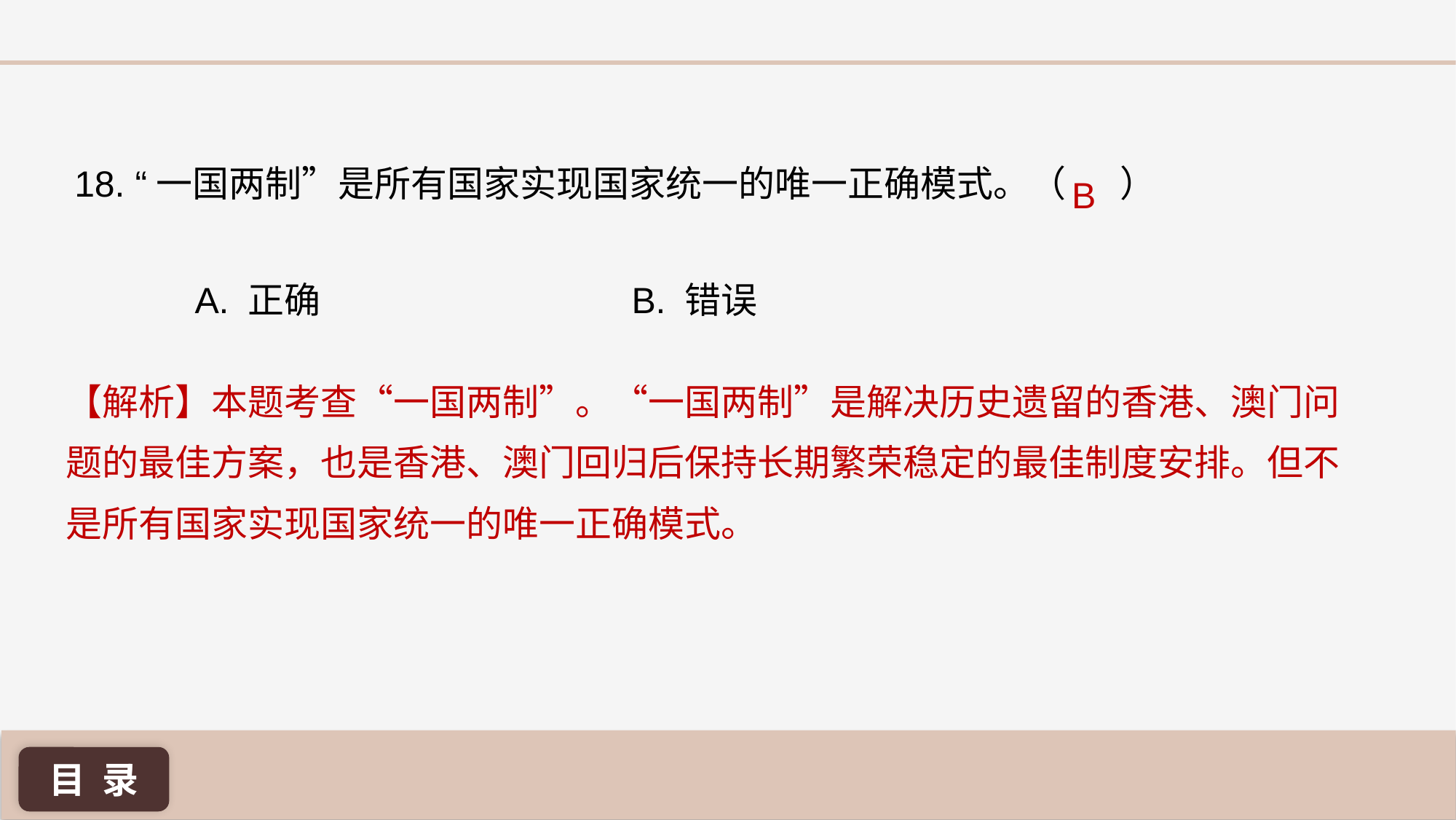

18. “一国两制”是所有国家实现国家统一的唯一正确模式。（	 ）
B
A. 正确 			B. 错误
【解析】本题考查“一国两制”。“一国两制”是解决历史遗留的香港、澳门问题的最佳方案，也是香港、澳门回归后保持长期繁荣稳定的最佳制度安排。但不是所有国家实现国家统一的唯一正确模式。